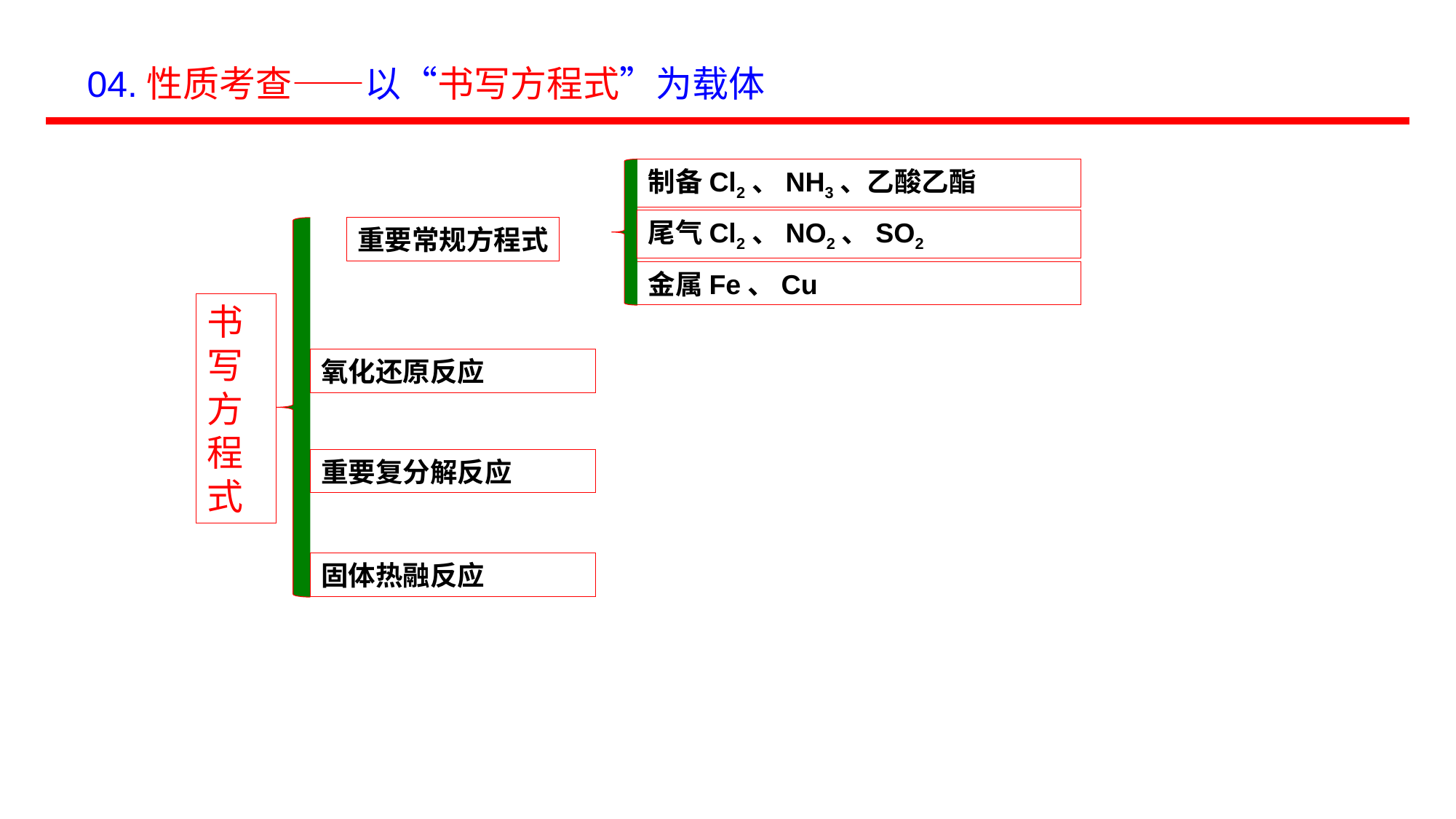

04.性质考查——以“书写方程式”为载体
制备Cl2、NH3、乙酸乙酯

尾气Cl2、NO2、SO2

重要常规方程式
金属Fe、Cu
书写方程式
氧化还原反应
重要复分解反应
固体热融反应